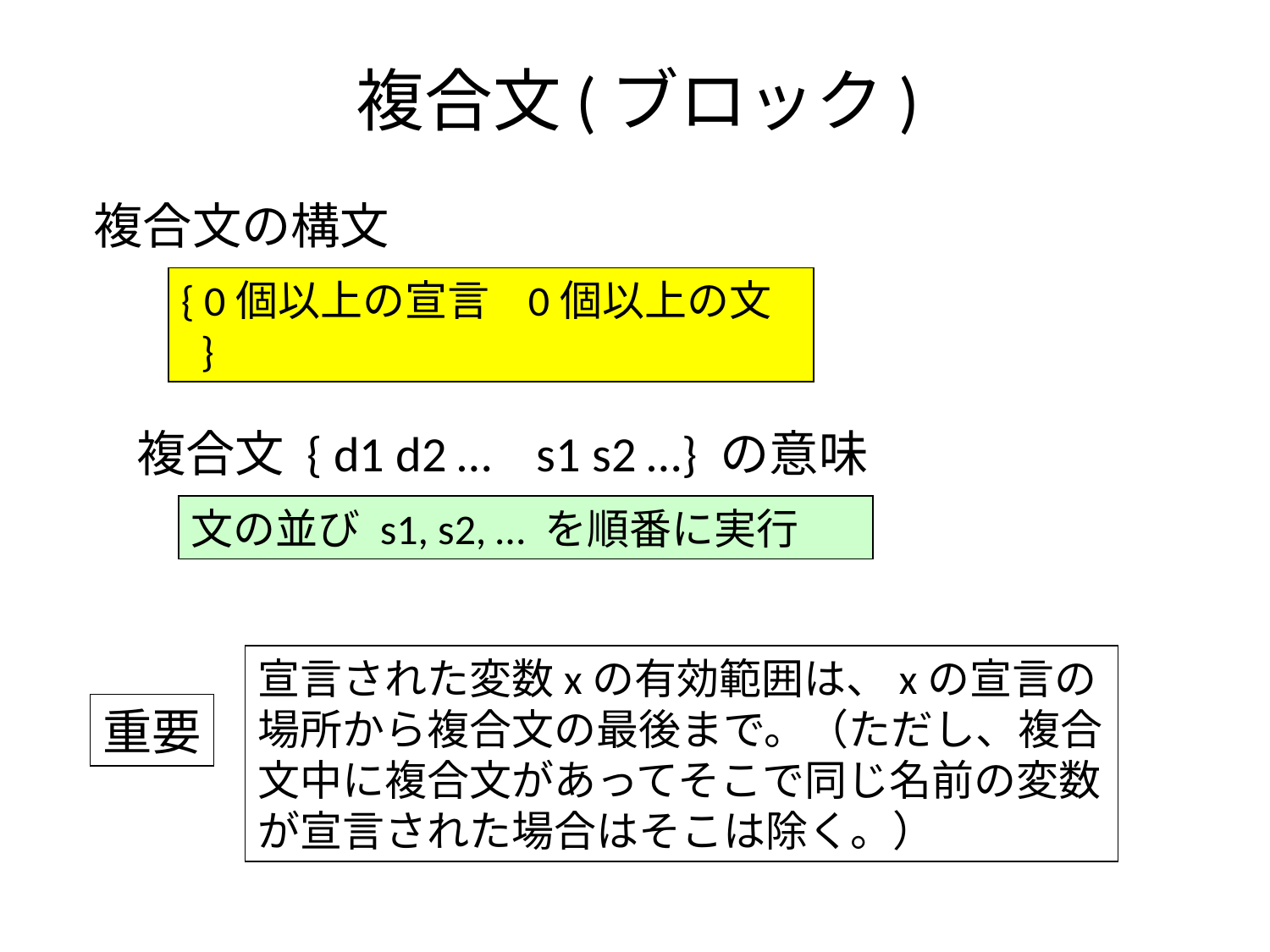

# 複合文(ブロック)
複合文の構文
{ 0個以上の宣言   0個以上の文 }
複合文 { d1 d2 …    s1 s2 …} の意味
文の並び s1, s2, … を順番に実行
宣言された変数xの有効範囲は、xの宣言の場所から複合文の最後まで。（ただし、複合文中に複合文があってそこで同じ名前の変数が宣言された場合はそこは除く。）
重要